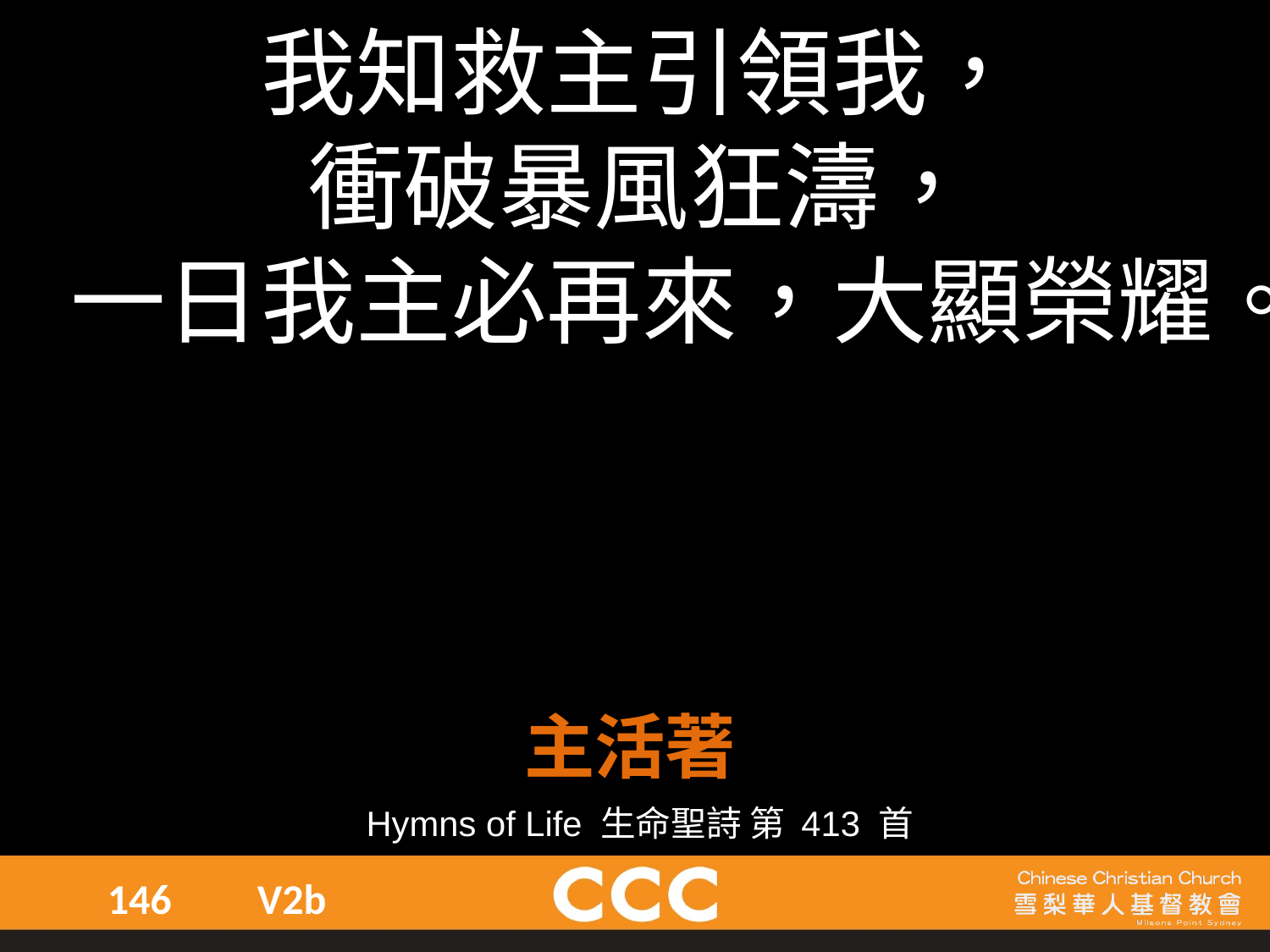

我知救主引領我，
衝破暴風狂濤，
一日我主必再來，大顯榮耀。
主活著
Hymns of Life 生命聖詩 第 413 首
146
V2b